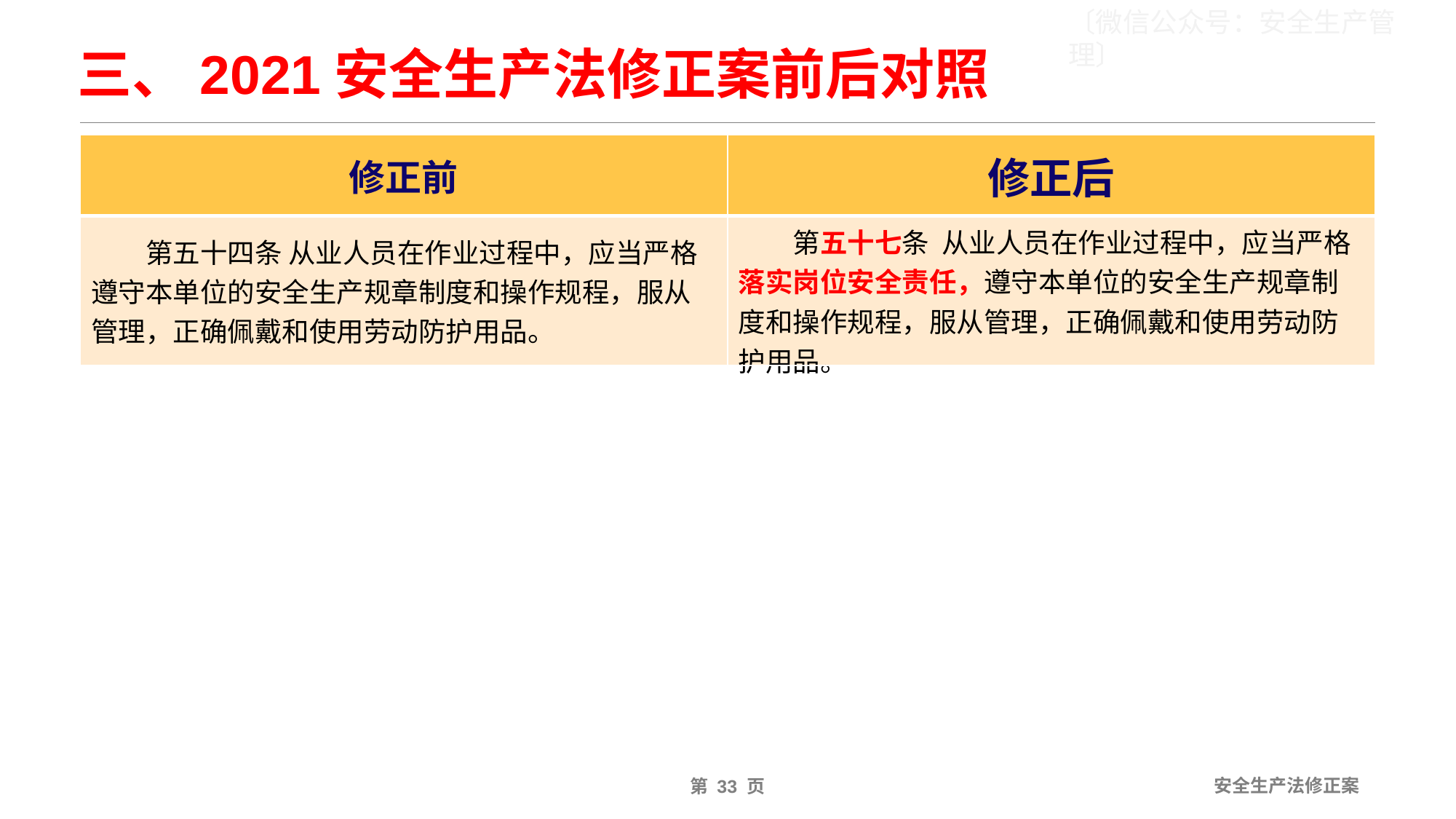

三、2021安全生产法修正案前后对照
| 修正前 | 修正后 |
| --- | --- |
| 第五十四条 从业人员在作业过程中，应当严格遵守本单位的安全生产规章制度和操作规程，服从管理，正确佩戴和使用劳动防护用品。 | 第五十七条 从业人员在作业过程中，应当严格落实岗位安全责任，遵守本单位的安全生产规章制度和操作规程，服从管理，正确佩戴和使用劳动防护用品。 |